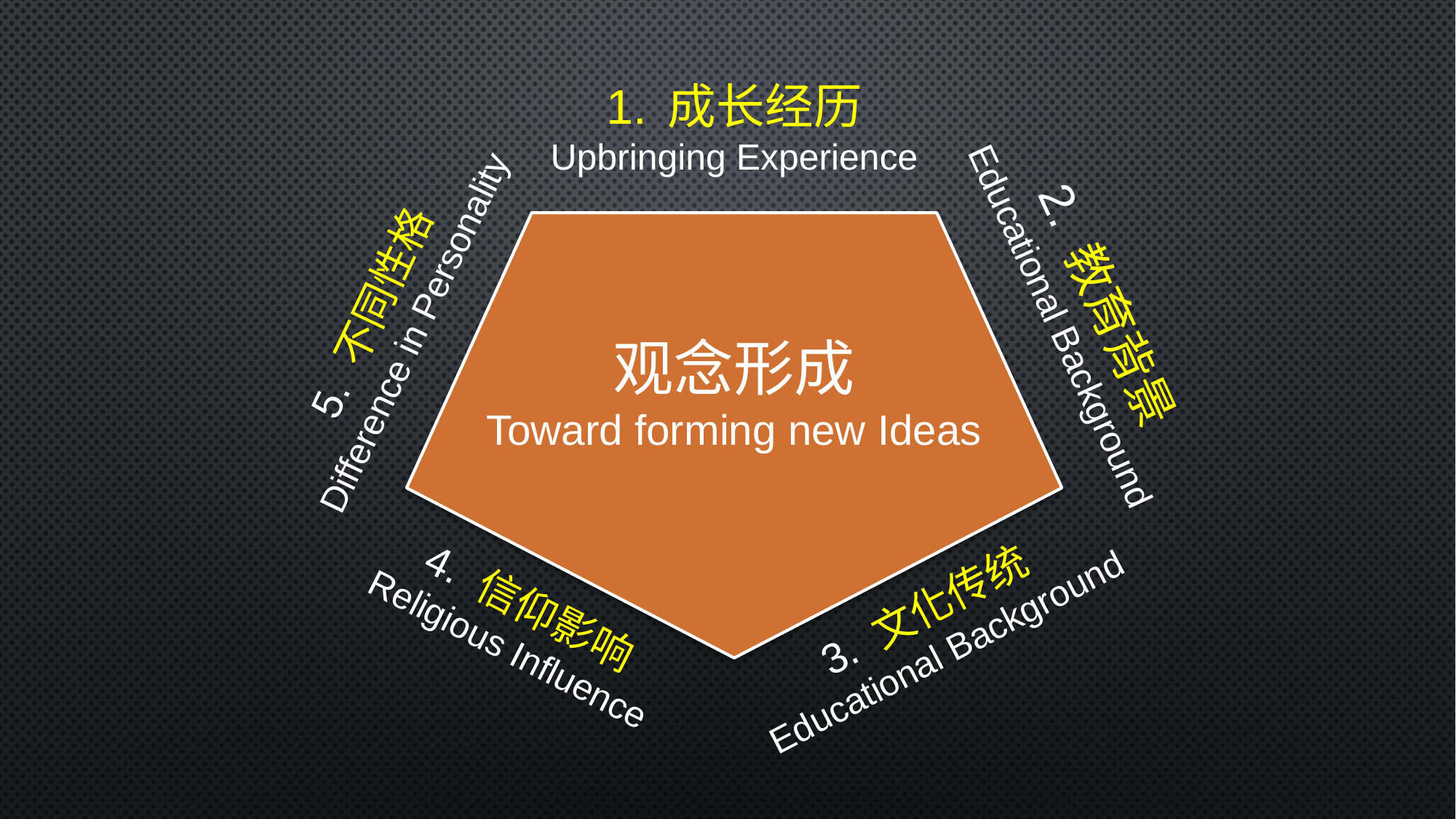

成长经历
Upbringing Experience

2. 教育背景
Educational Background
5. 不同性格
Difference in Personality
观念形成
Toward forming new Ideas
4. 信仰影响
Religious Influence
3. 文化传统
Educational Background